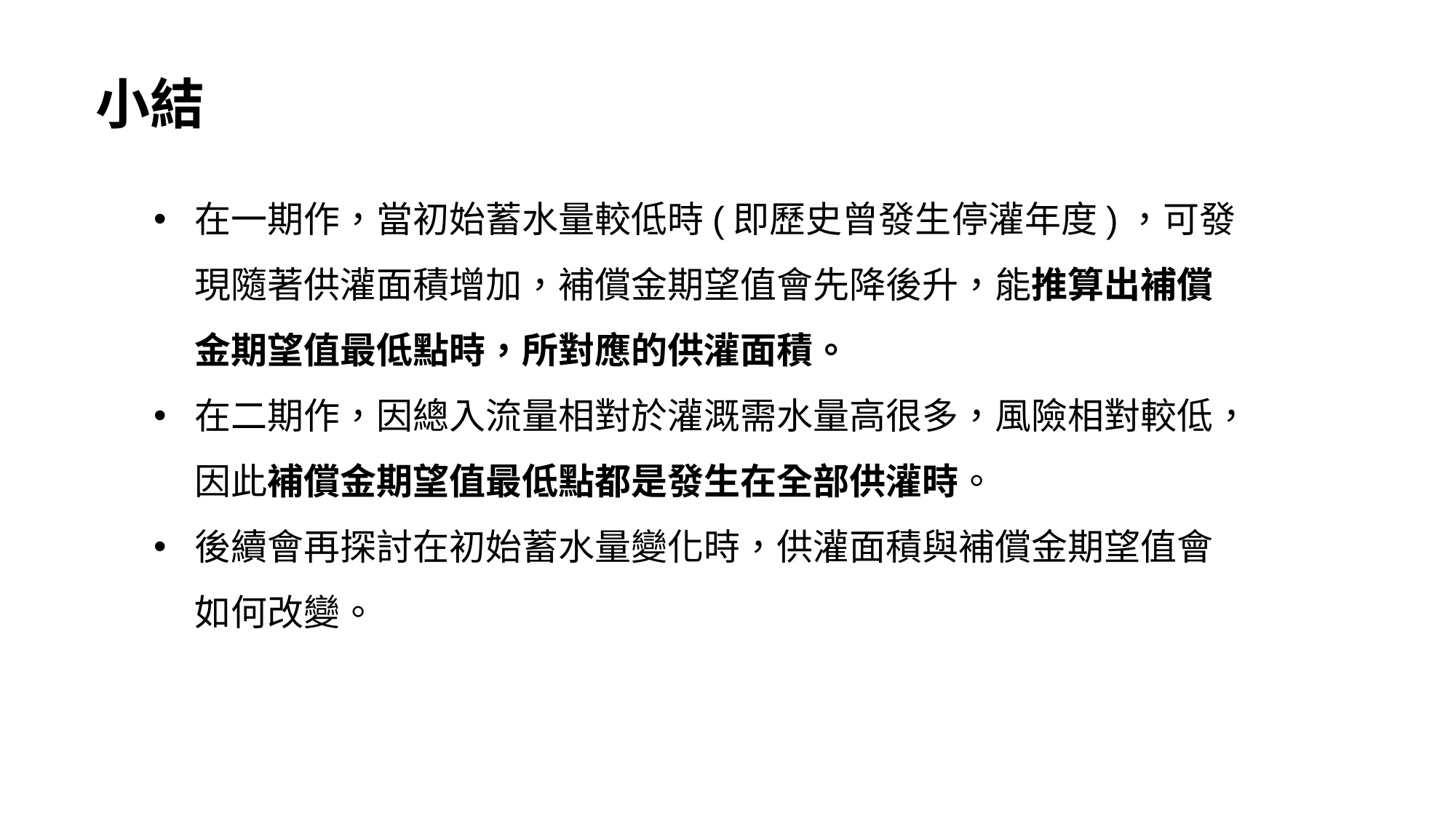

小結
在一期作，當初始蓄水量較低時(即歷史曾發生停灌年度)，可發現隨著供灌面積增加，補償金期望值會先降後升，能推算出補償金期望值最低點時，所對應的供灌面積。
在二期作，因總入流量相對於灌溉需水量高很多，風險相對較低，因此補償金期望值最低點都是發生在全部供灌時。
後續會再探討在初始蓄水量變化時，供灌面積與補償金期望值會如何改變。